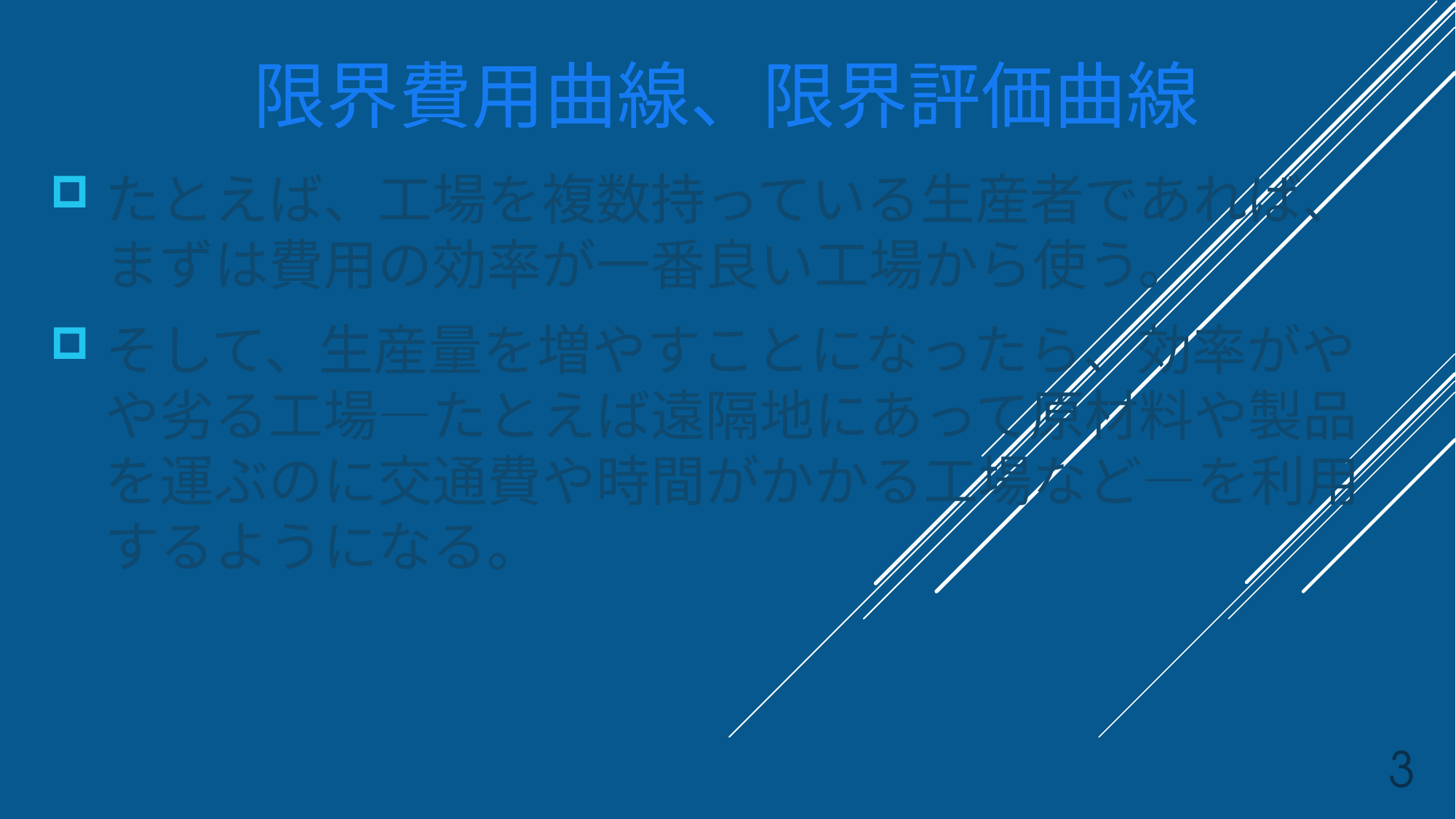

# 限界費用曲線、限界評価曲線
たとえば、工場を複数持っている生産者であれば、まずは費用の効率が一番良い工場から使う。
そして、生産量を増やすことになったら、効率がやや劣る工場—たとえば遠隔地にあって原材料や製品を運ぶのに交通費や時間がかかる工場など—を利用するようになる。
3